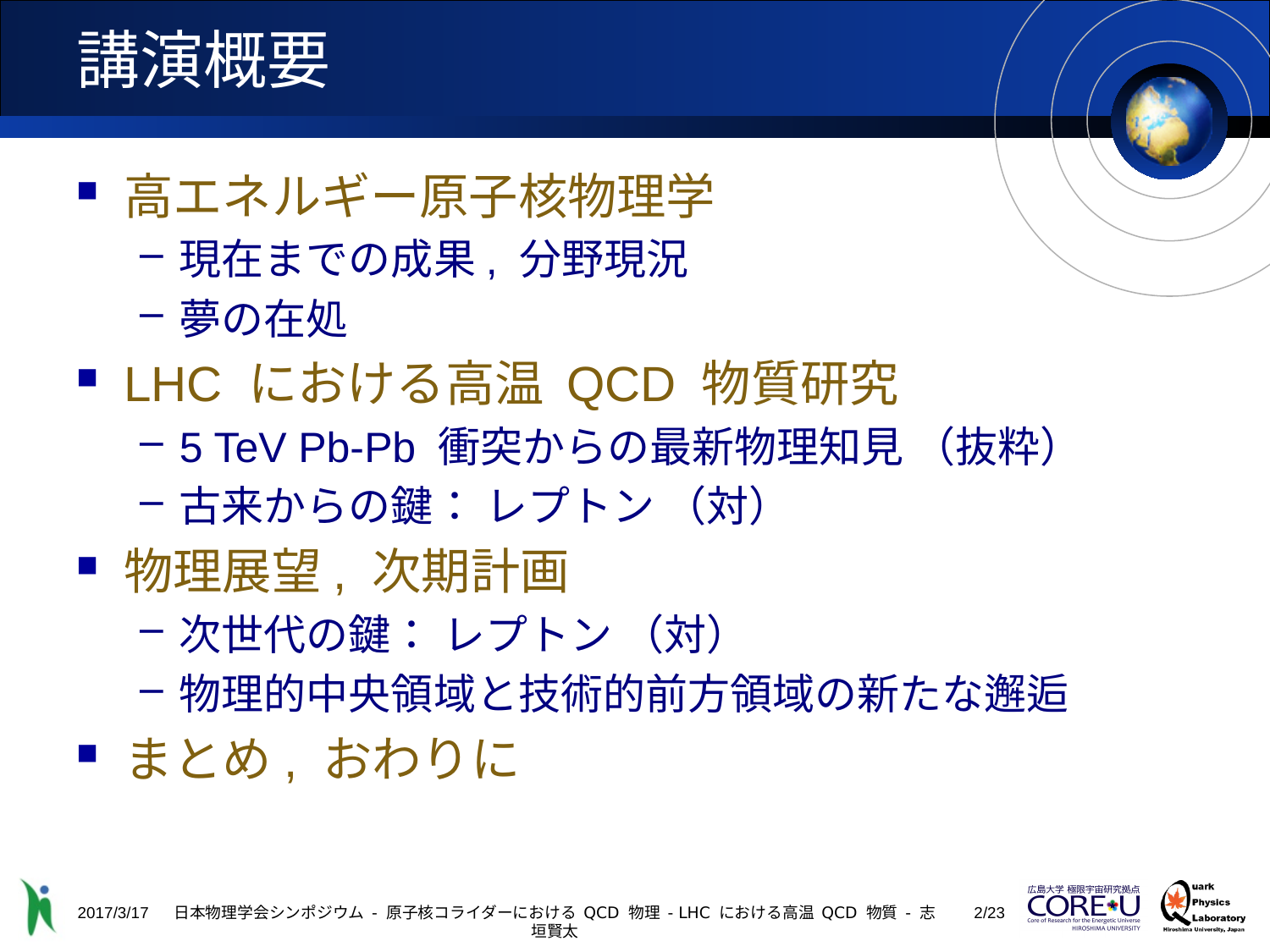

# 講演概要
高エネルギー原子核物理学
現在までの成果, 分野現況
夢の在処
LHC における高温 QCD 物質研究
5 TeV Pb-Pb 衝突からの最新物理知見 （抜粋）
古来からの鍵： レプトン （対）
物理展望, 次期計画
次世代の鍵： レプトン （対）
物理的中央領域と技術的前方領域の新たな邂逅
まとめ, おわりに
2017/3/17
日本物理学会シンポジウム - 原子核コライダーにおける QCD 物理 - LHC における高温 QCD 物質 - 志垣賢太
2/23